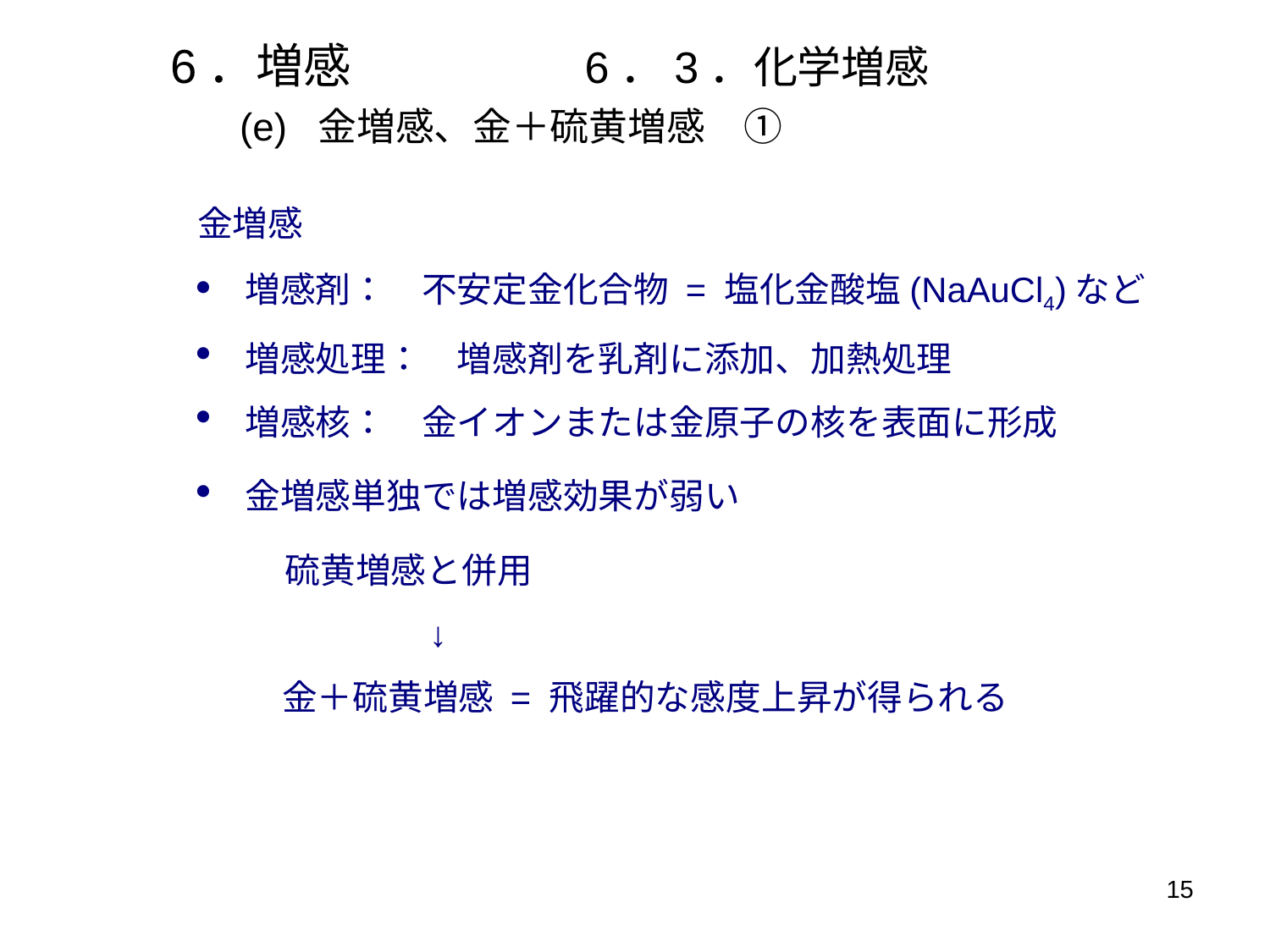

# 6．増感　　　　   6．3．化学増感 (e)  金増感、金＋硫黄増感　①
金増感
増感剤：　不安定金化合物 = 塩化金酸塩(NaAuCl4)など
増感処理：　増感剤を乳剤に添加、加熱処理
増感核：　金イオンまたは金原子の核を表面に形成
金増感単独では増感効果が弱い
硫黄増感と併用
	↓
金＋硫黄増感 = 飛躍的な感度上昇が得られる

15